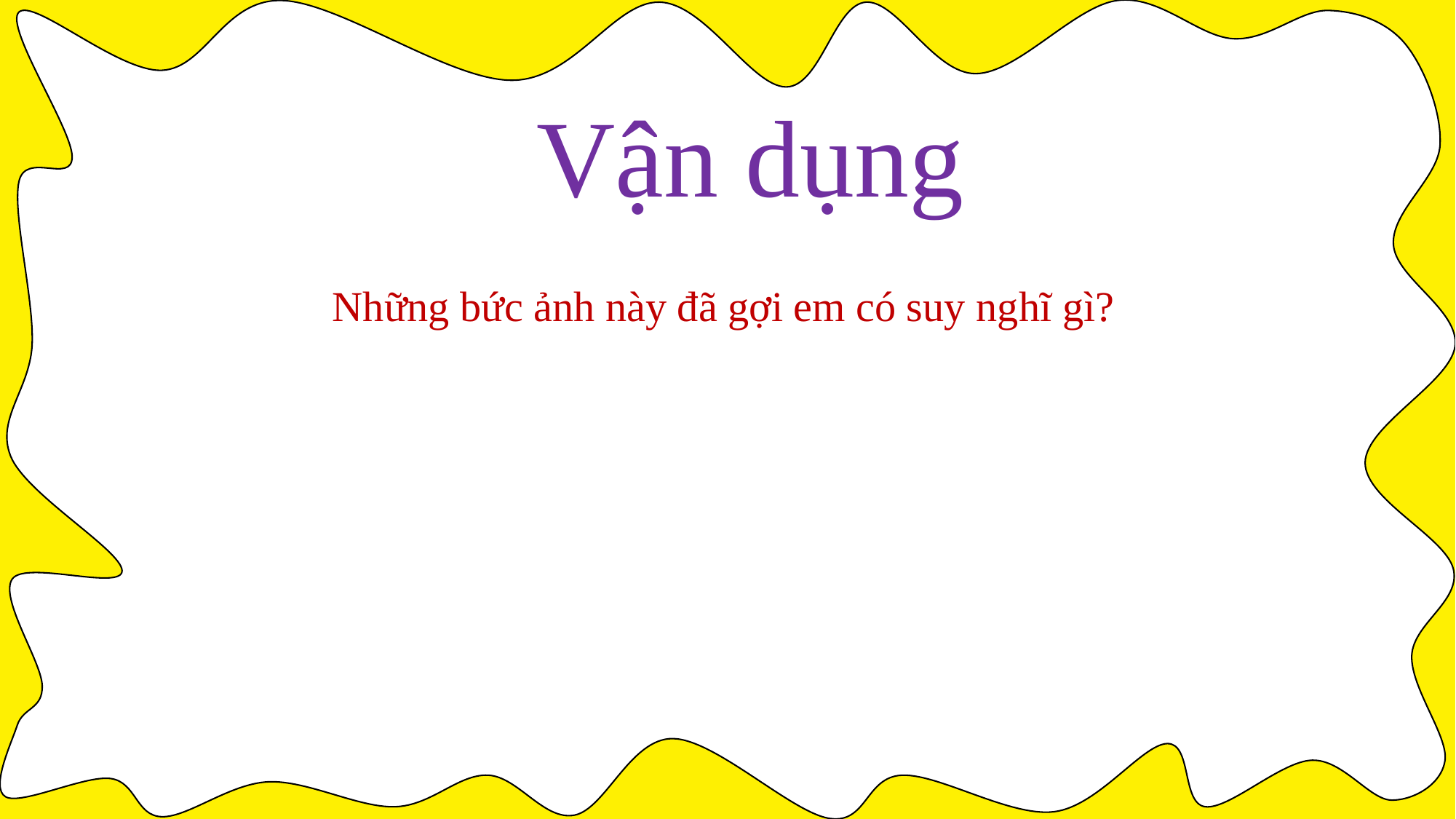

Vận dụng
Những bức ảnh này đã gợi em có suy nghĩ gì?

请大家
投我一票